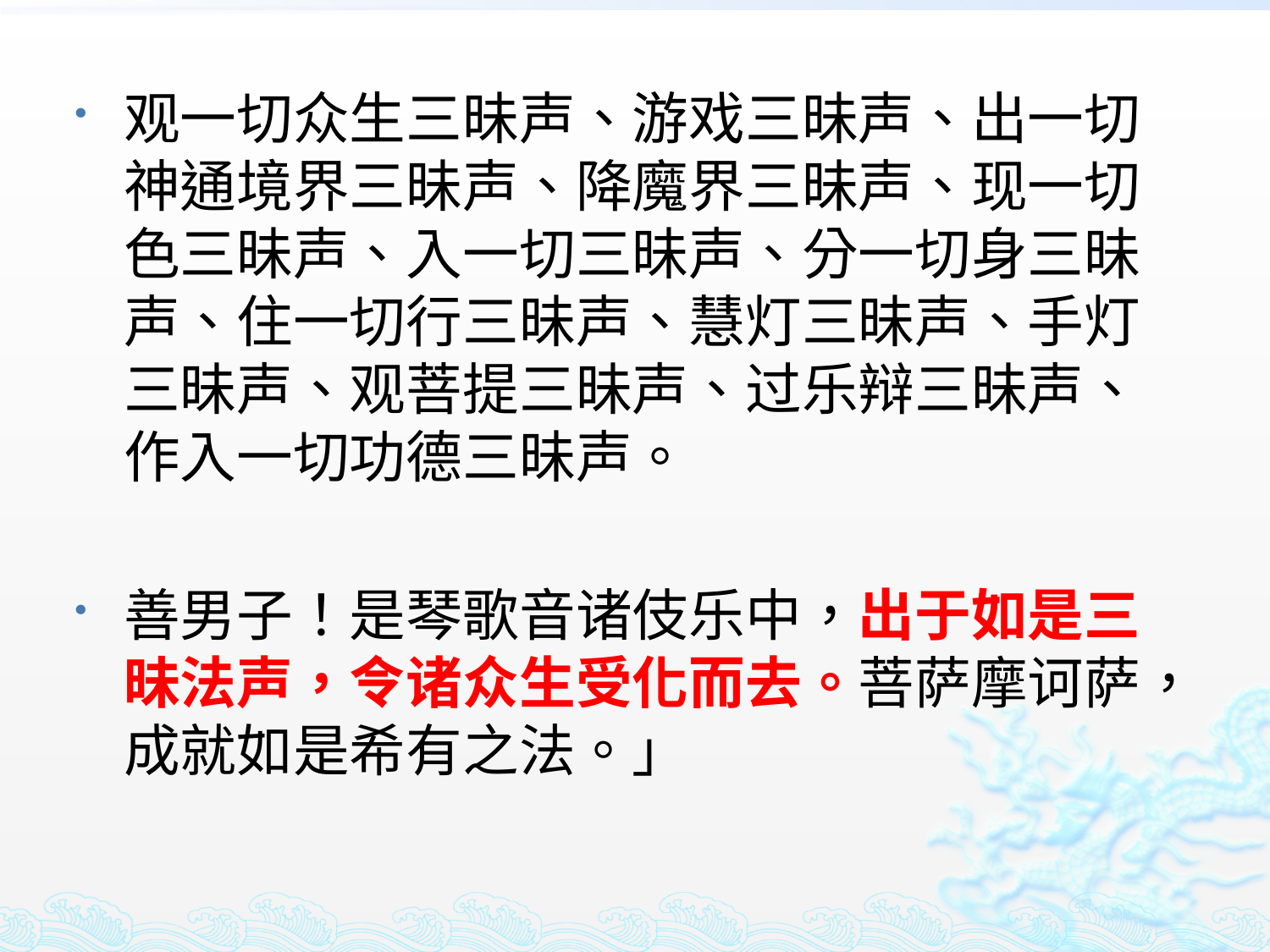

观一切众生三昧声、游戏三昧声、出一切神通境界三昧声、降魔界三昧声、现一切色三昧声、入一切三昧声、分一切身三昧声、住一切行三昧声、慧灯三昧声、手灯三昧声、观菩提三昧声、过乐辩三昧声、作入一切功德三昧声。

善男子！是琴歌音诸伎乐中，出于如是三昧法声，令诸众生受化而去。菩萨摩诃萨，成就如是希有之法。」